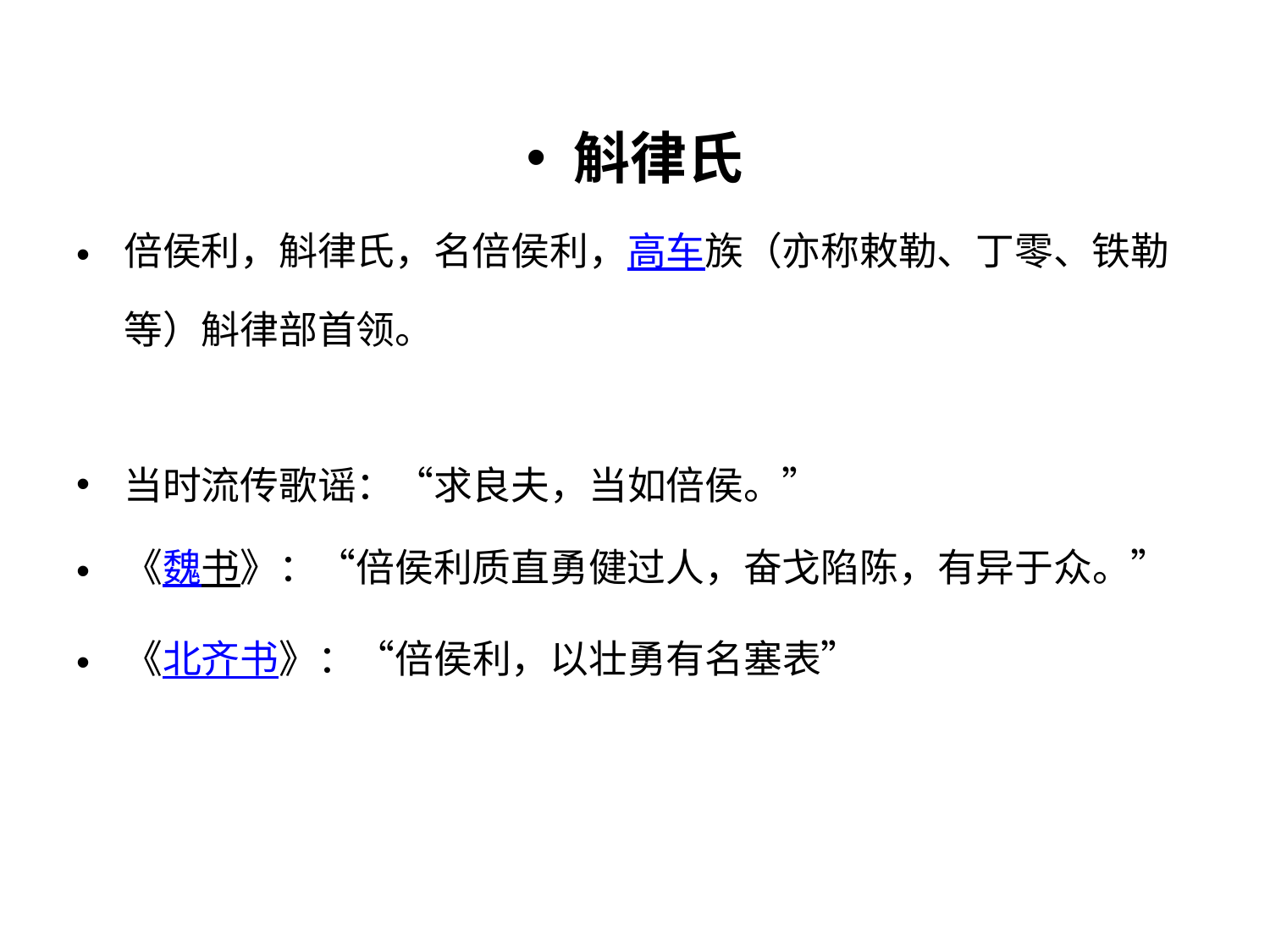

斛律氏
倍侯利，斛律氏，名倍侯利，高车族（亦称敕勒、丁零、铁勒等）斛律部首领。

当时流传歌谣：“求良夫，当如倍侯。”
《魏书》：“倍侯利质直勇健过人，奋戈陷陈，有异于众。”
《北齐书》：“倍侯利，以壮勇有名塞表”